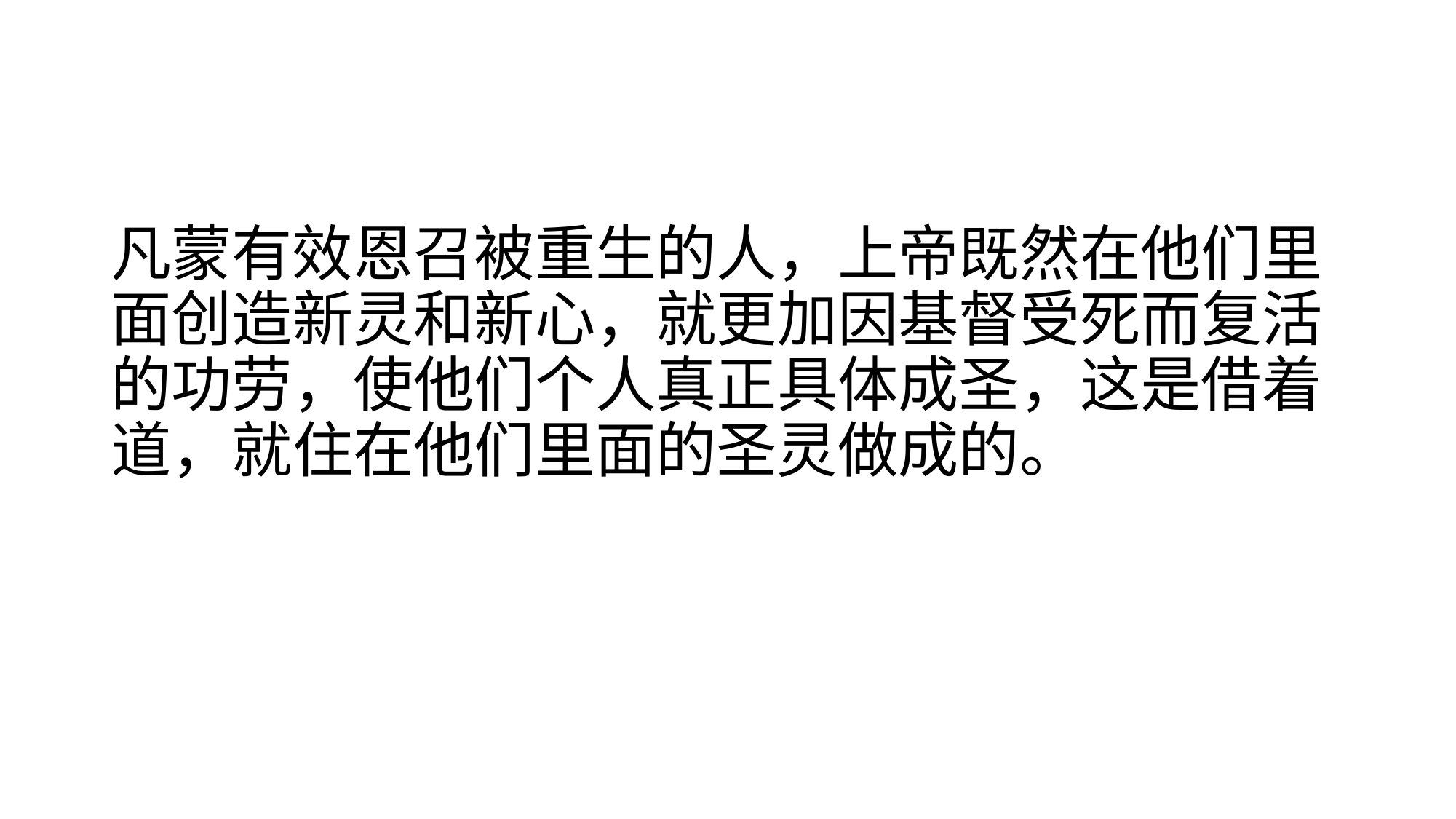

#
凡蒙有效恩召被重生的人，上帝既然在他们里面创造新灵和新心，就更加因基督受死而复活的功劳，使他们个人真正具体成圣，这是借着道，就住在他们里面的圣灵做成的。